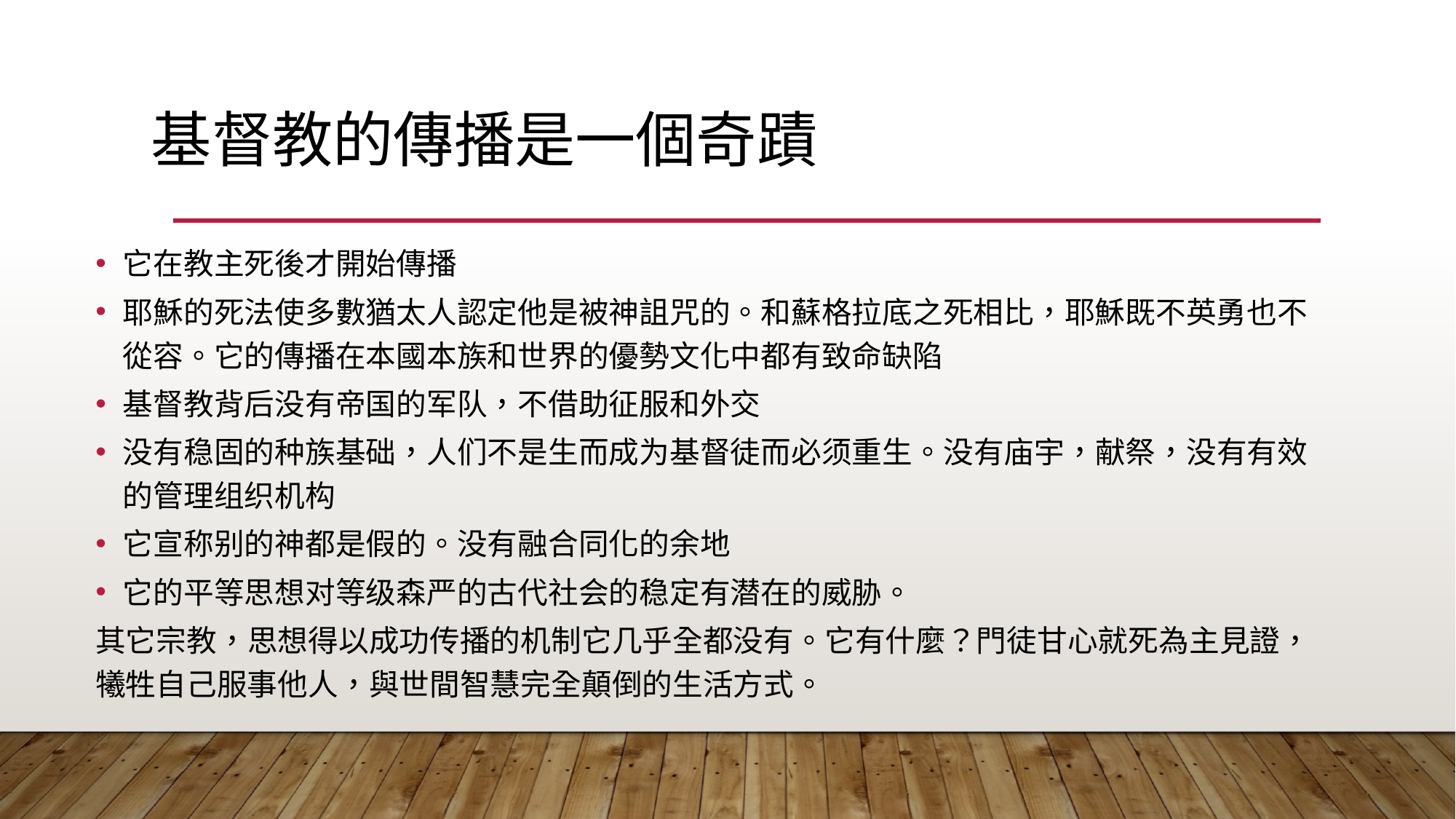

# 基督教的傳播是一個奇蹟
它在教主死後才開始傳播
耶穌的死法使多數猶太人認定他是被神詛咒的。和蘇格拉底之死相比，耶穌既不英勇也不從容。它的傳播在本國本族和世界的優勢文化中都有致命缺陷
基督教背后没有帝国的军队，不借助征服和外交
没有稳固的种族基础，人们不是生而成为基督徒而必须重生。没有庙宇，献祭，没有有效的管理组织机构
它宣称别的神都是假的。没有融合同化的余地
它的平等思想对等级森严的古代社会的稳定有潜在的威胁。
其它宗教，思想得以成功传播的机制它几乎全都没有。它有什麼？門徒甘心就死為主見證，犧牲自己服事他人，與世間智慧完全顛倒的生活方式。